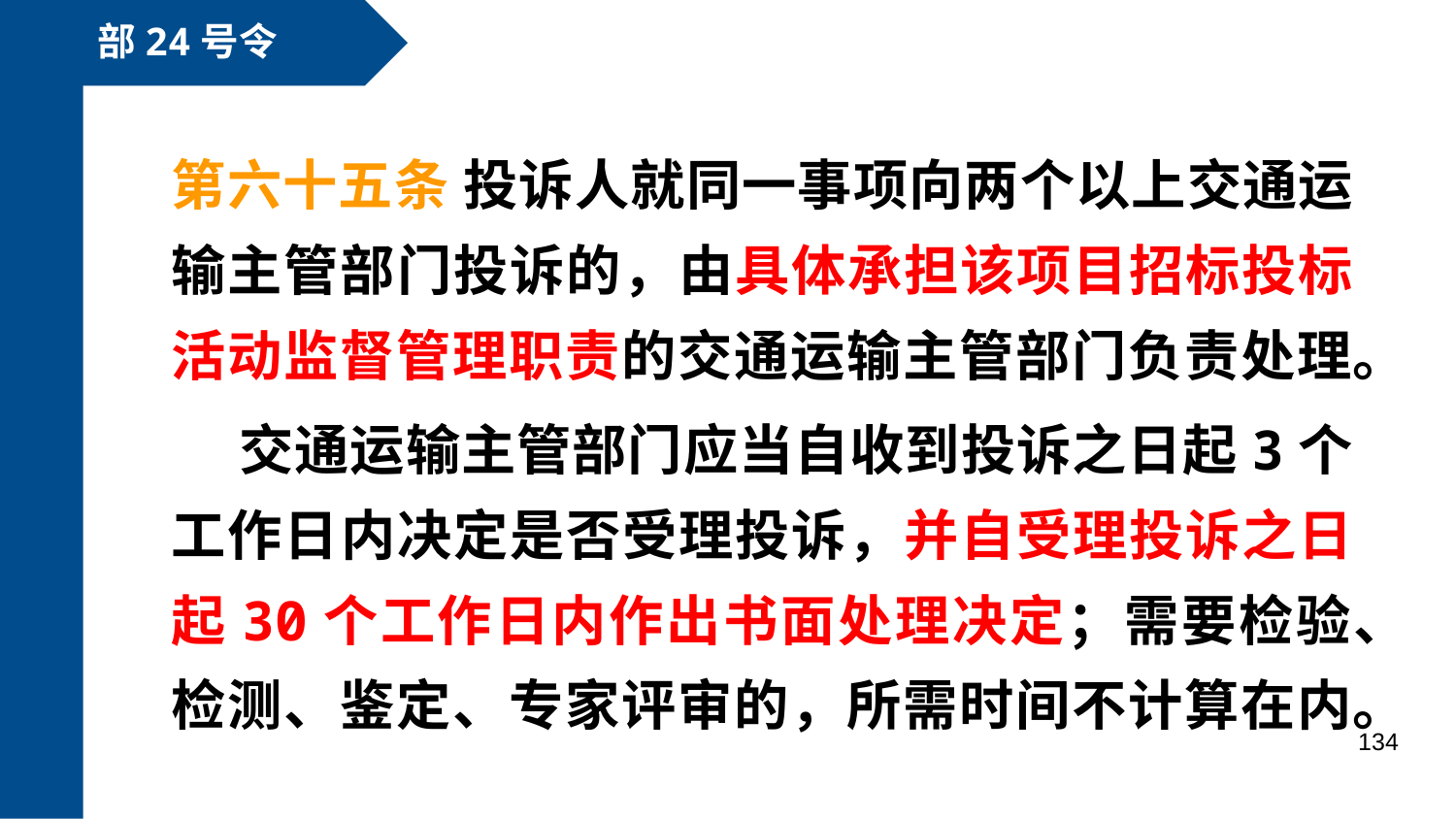

部24号令
第六十五条 投诉人就同一事项向两个以上交通运输主管部门投诉的，由具体承担该项目招标投标活动监督管理职责的交通运输主管部门负责处理。
    交通运输主管部门应当自收到投诉之日起3个工作日内决定是否受理投诉，并自受理投诉之日起30个工作日内作出书面处理决定；需要检验、检测、鉴定、专家评审的，所需时间不计算在内。
134